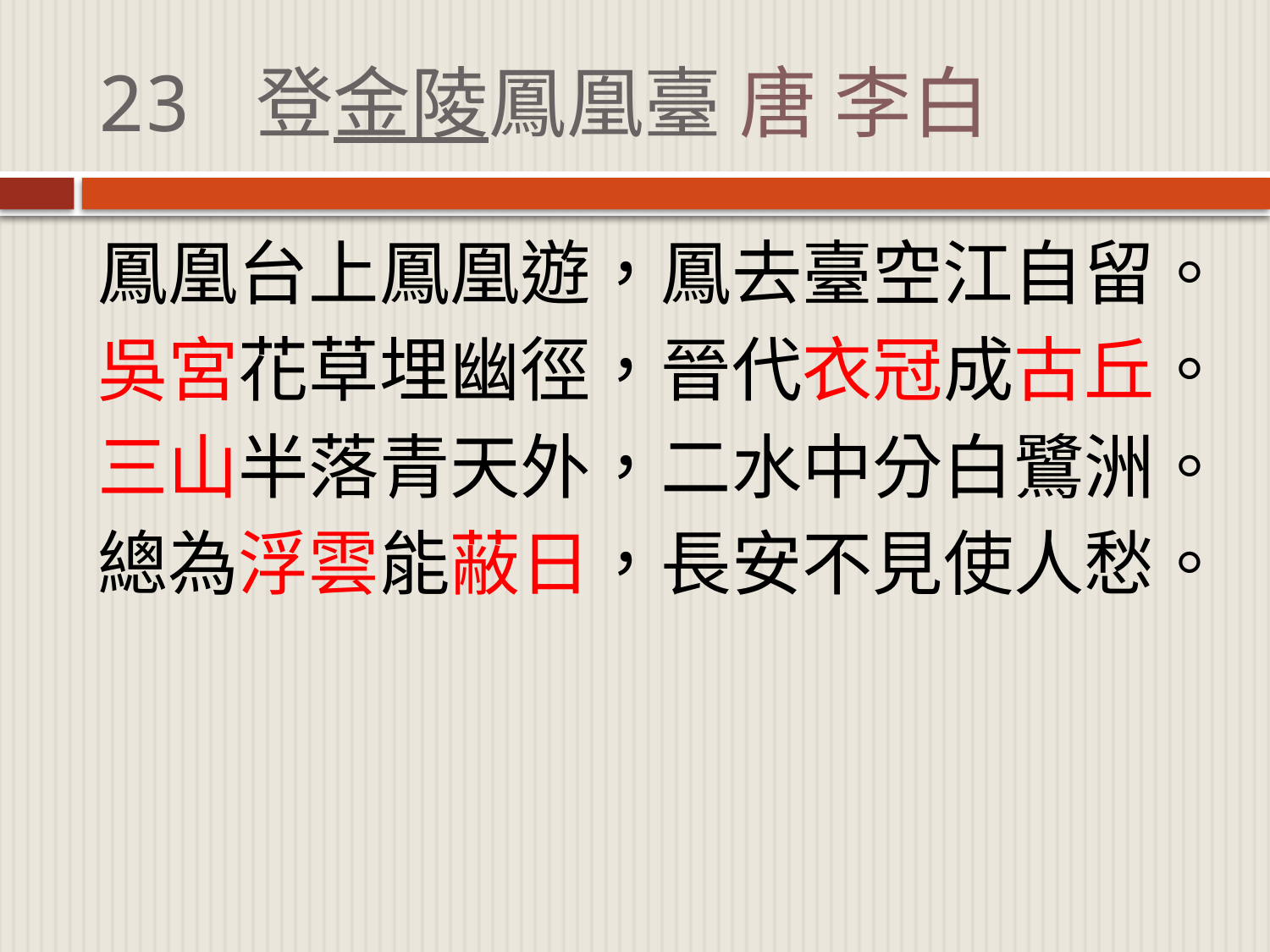

# 23 登金陵鳳凰臺 唐 李白
鳳凰台上鳳凰遊，鳳去臺空江自留。
吳宮花草埋幽徑，晉代衣冠成古丘。
三山半落青天外，二水中分白鷺洲。
總為浮雲能蔽日，長安不見使人愁。